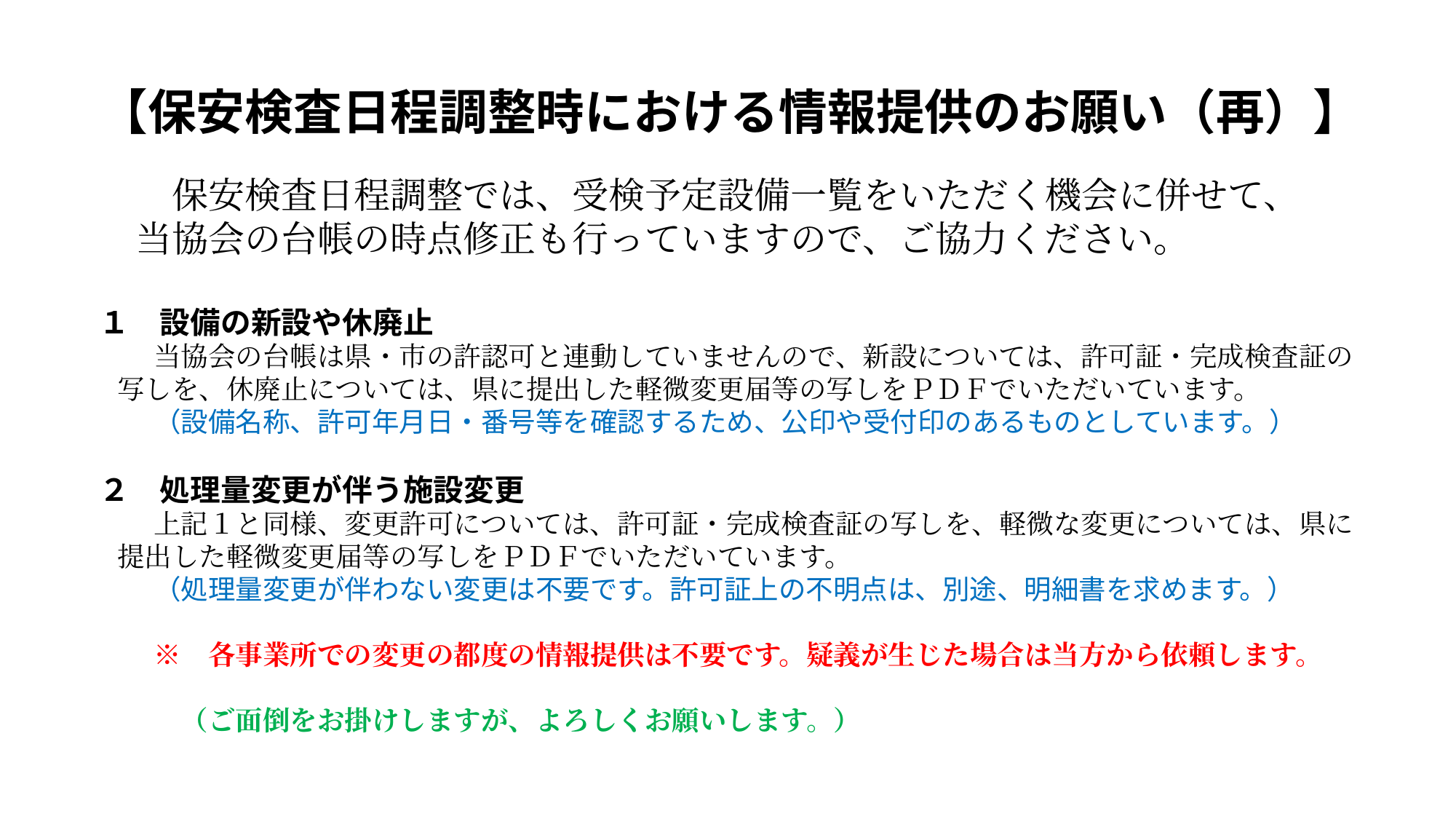

【保安検査日程調整時における情報提供のお願い（再）】

　　保安検査日程調整では、受検予定設備一覧をいただく機会に併せて、
　当協会の台帳の時点修正も行っていますので、ご協力ください。

１　設備の新設や休廃止
　　当協会の台帳は県・市の許認可と連動していませんので、新設については、許可証・完成検査証の写しを、休廃止については、県に提出した軽微変更届等の写しをＰＤＦでいただいています。
　　（設備名称、許可年月日・番号等を確認するため、公印や受付印のあるものとしています。）

２　処理量変更が伴う施設変更
　　上記１と同様、変更許可については、許可証・完成検査証の写しを、軽微な変更については、県に提出した軽微変更届等の写しをＰＤＦでいただいています。
　　（処理量変更が伴わない変更は不要です。許可証上の不明点は、別途、明細書を求めます。）

　　※　各事業所での変更の都度の情報提供は不要です。疑義が生じた場合は当方から依頼します。

　　　（ご面倒をお掛けしますが、よろしくお願いします。）